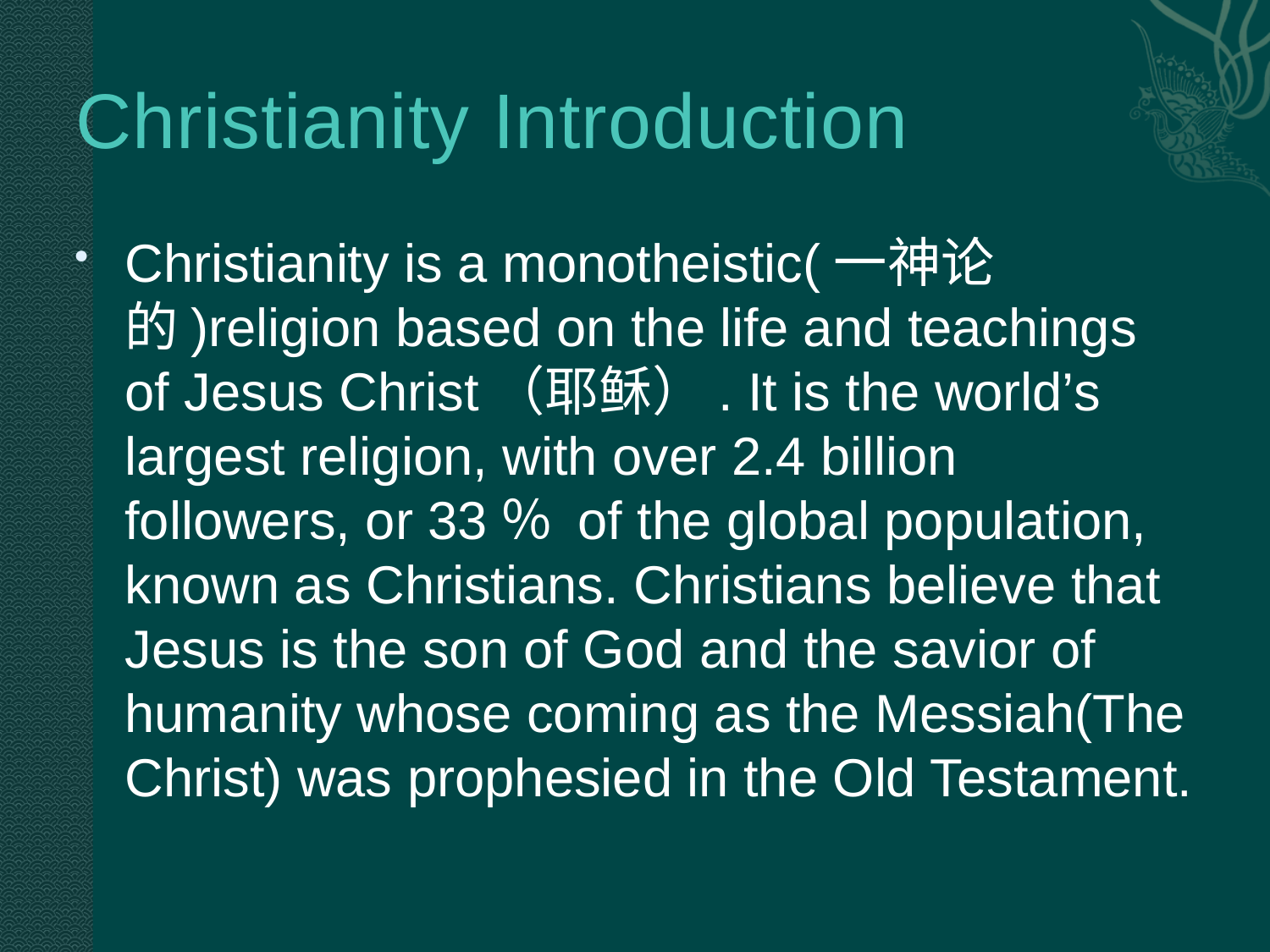

# Christianity Introduction
Christianity is a monotheistic(一神论的)religion based on the life and teachings of Jesus Christ（耶稣）. It is the world’s largest religion, with over 2.4 billion followers, or 33％ of the global population, known as Christians. Christians believe that Jesus is the son of God and the savior of humanity whose coming as the Messiah(The Christ) was prophesied in the Old Testament.